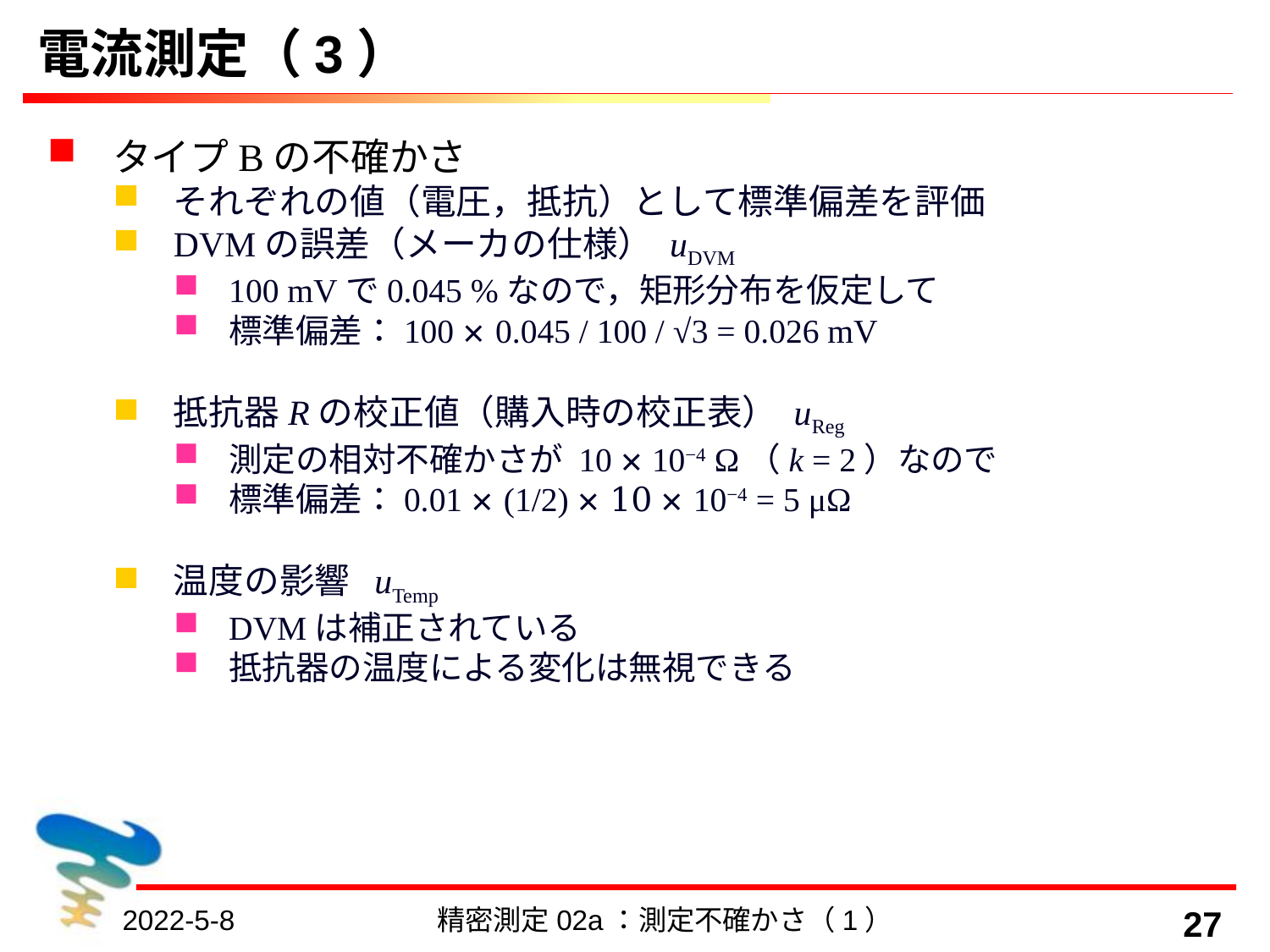

# 電流測定（3）
タイプBの不確かさ
それぞれの値（電圧，抵抗）として標準偏差を評価
DVMの誤差（メーカの仕様） uDVM
100 mVで0.045 %なので，矩形分布を仮定して
標準偏差：100 × 0.045 / 100 / √3 = 0.026 mV
抵抗器Rの校正値（購入時の校正表） uReg
測定の相対不確かさが 10 × 10−4 Ω（k = 2）なので
標準偏差：0.01 × (1/2) × 10 × 10−4 = 5 μΩ
温度の影響  uTemp
DVMは補正されている
抵抗器の温度による変化は無視できる

2022-5-8
精密測定02a：測定不確かさ（1）
27